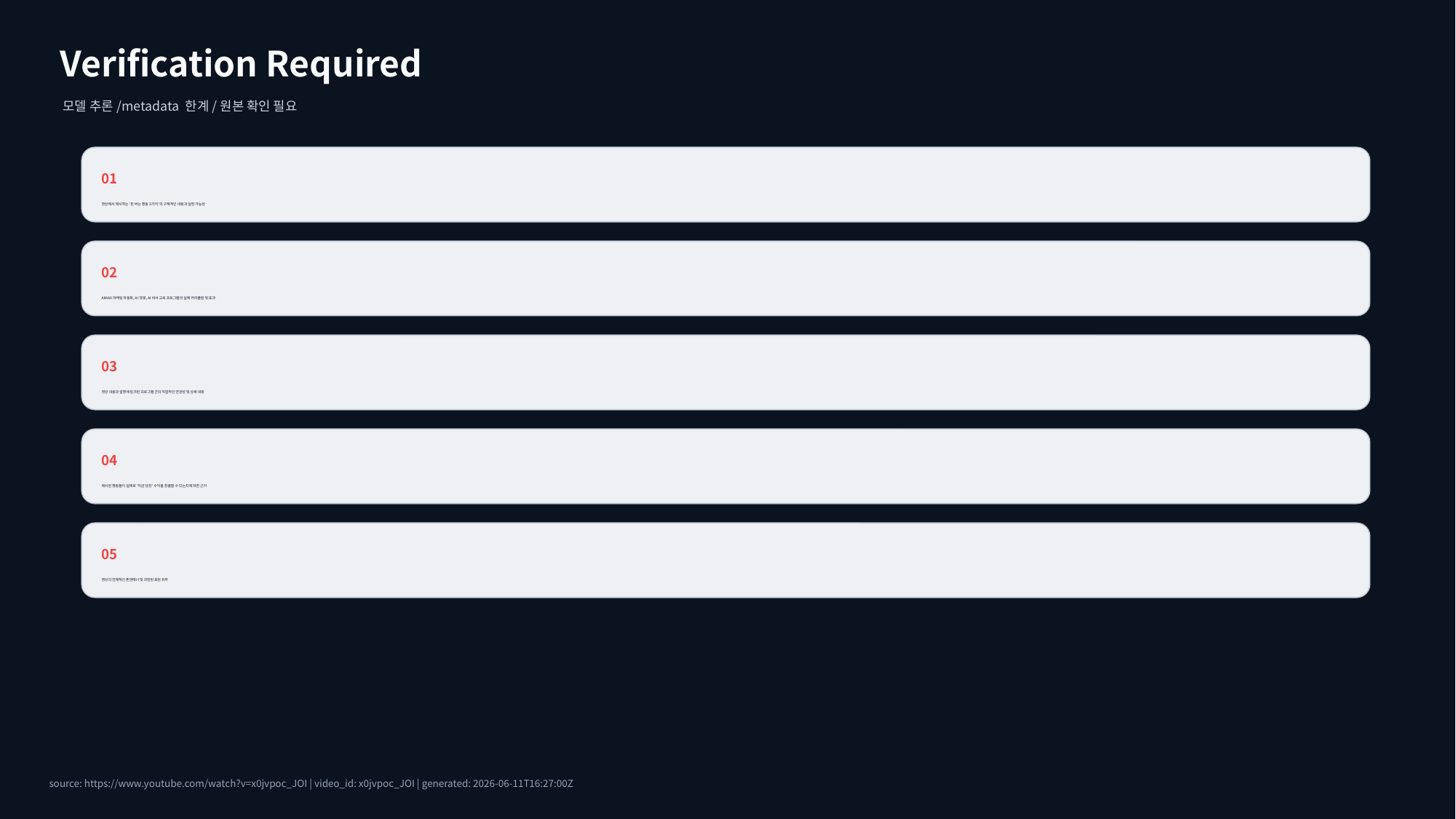

Verification Required
모델 추론/metadata 한계/원본 확인 필요

01
영상에서 제시하는 '돈 버는 행동 3가지'의 구체적인 내용과 실현 가능성

02
AIMAX 마케팅 자동화, AI 챗봇, AI 비서 교육 프로그램의 실제 커리큘럼 및 효과

03
영상 내용과 설명에 링크된 프로그램 간의 직접적인 연관성 및 상세 내용

04
제시된 행동들이 실제로 '지금 당장' 수익을 창출할 수 있는지에 대한 근거

05
영상의 전체적인 톤앤매너 및 과장된 표현 유무
source: https://www.youtube.com/watch?v=x0jvpoc_JOI | video_id: x0jvpoc_JOI | generated: 2026-06-11T16:27:00Z